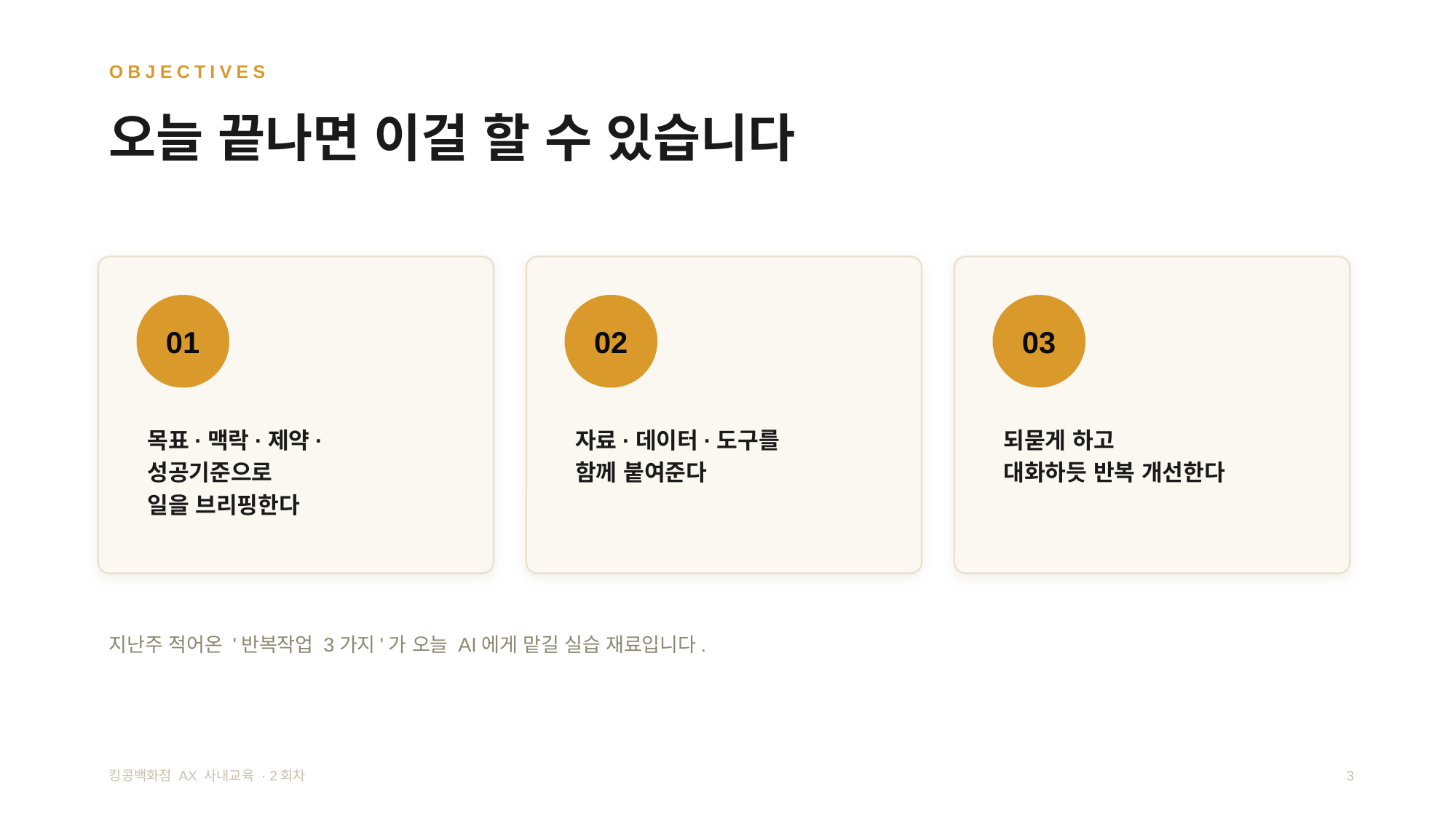

OBJECTIVES
오늘 끝나면 이걸 할 수 있습니다

01

02

03
목표·맥락·제약·성공기준으로
일을 브리핑한다
자료·데이터·도구를
함께 붙여준다
되묻게 하고
대화하듯 반복 개선한다
지난주 적어온 '반복작업 3가지'가 오늘 AI에게 맡길 실습 재료입니다.
킹콩백화점 AX 사내교육 · 2회차
3